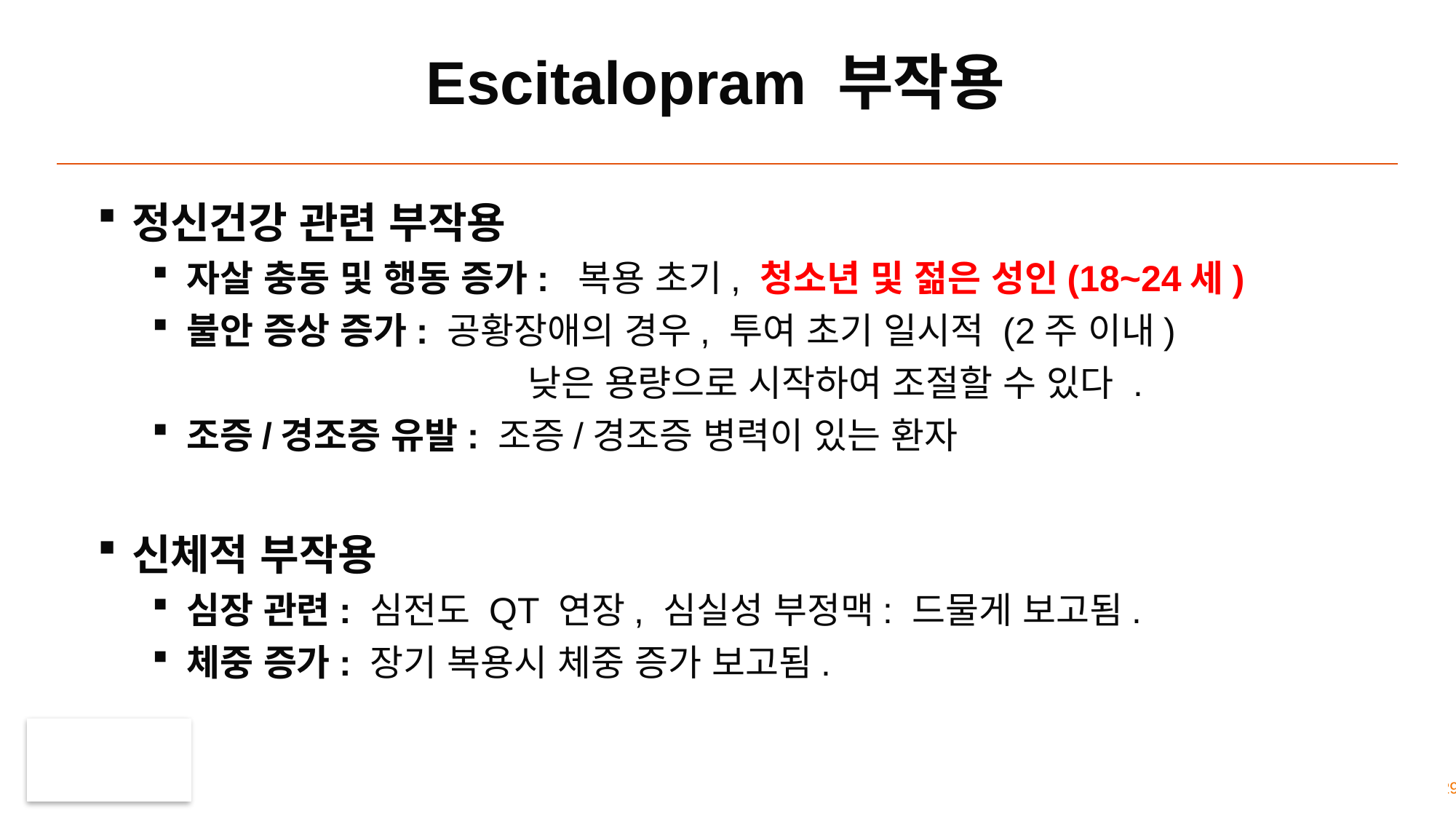

# Escitalopram 부작용

정신건강 관련 부작용
자살 충동 및 행동 증가:  복용 초기, 청소년 및 젊은 성인(18~24세)
불안 증상 증가: 공황장애의 경우, 투여 초기 일시적 (2주 이내)
                                    낮은 용량으로 시작하여 조절할 수 있다 .
조증/경조증 유발: 조증/경조증 병력이 있는 환자

신체적 부작용
심장 관련: 심전도 QT 연장, 심실성 부정맥: 드물게 보고됨.
체중 증가: 장기 복용시 체중 증가 보고됨.